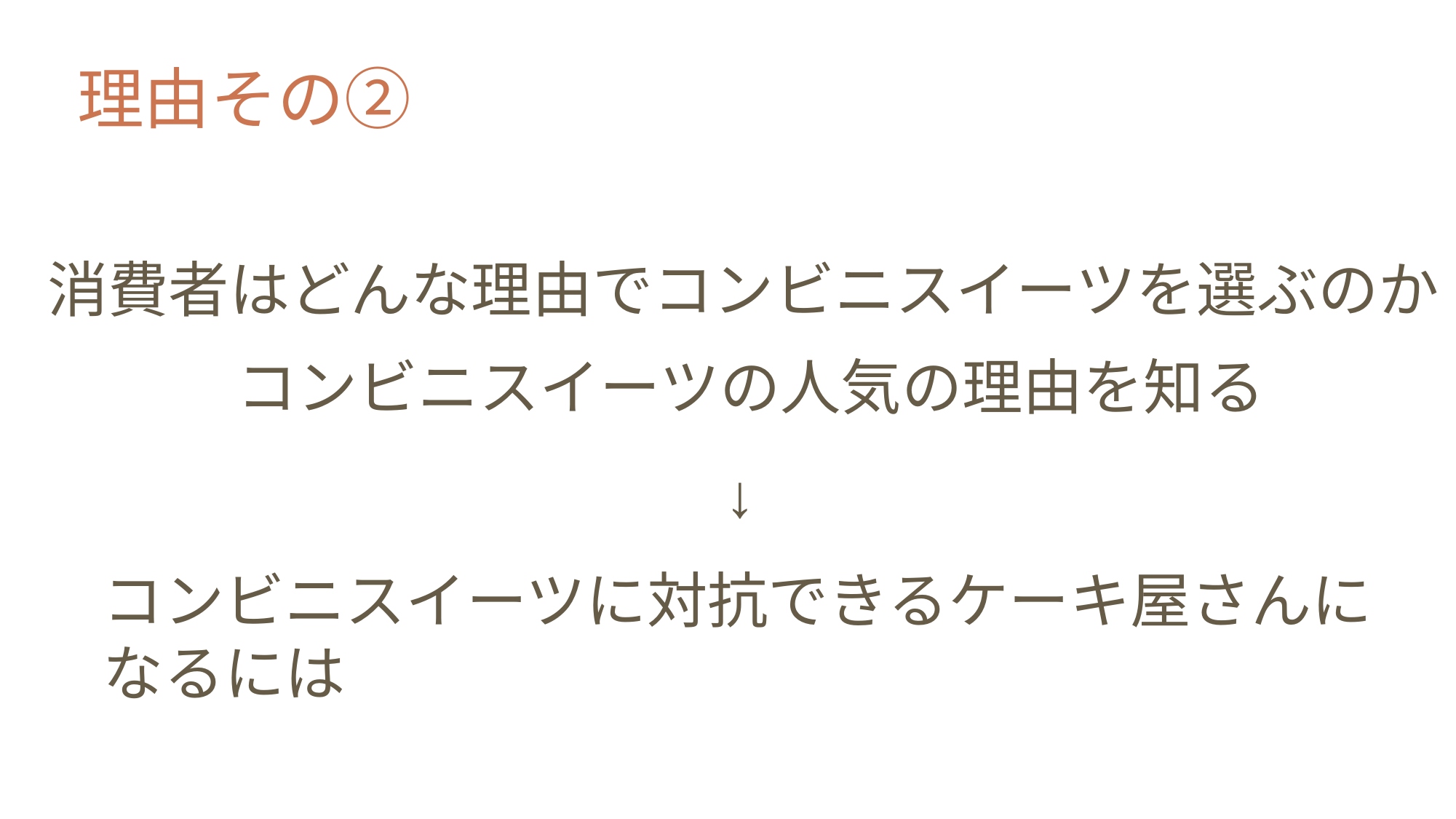

理由その②
消費者はどんな理由でコンビニスイーツを選ぶのか
コンビニスイーツの人気の理由を知る
↓
コンビニスイーツに対抗できるケーキ屋さんになるには